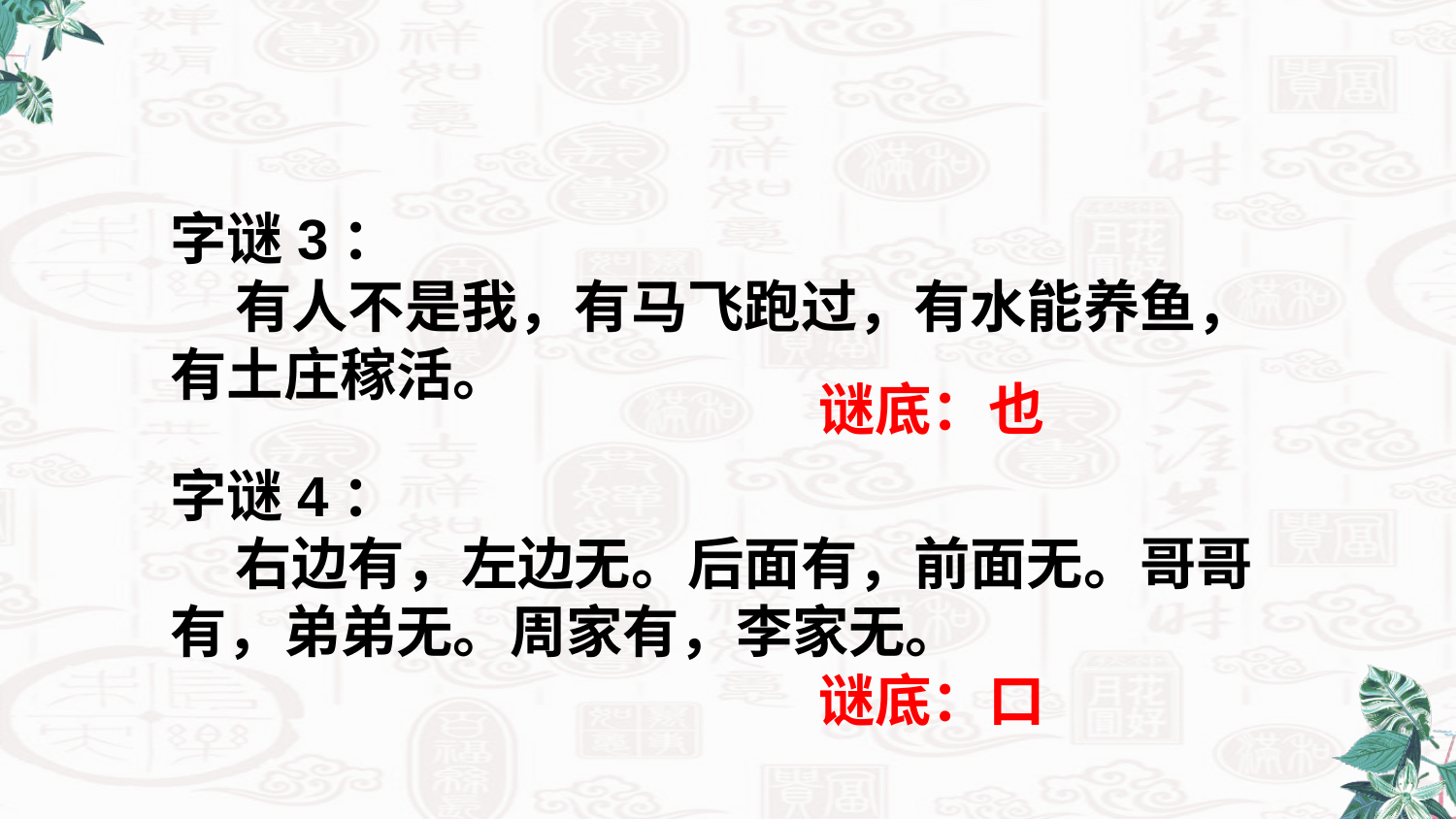

字谜3：
    有人不是我，有马飞跑过，有水能养鱼，有土庄稼活。
谜底：也
字谜4：
    右边有，左边无。后面有，前面无。哥哥有，弟弟无。周家有，李家无。

谜底：口